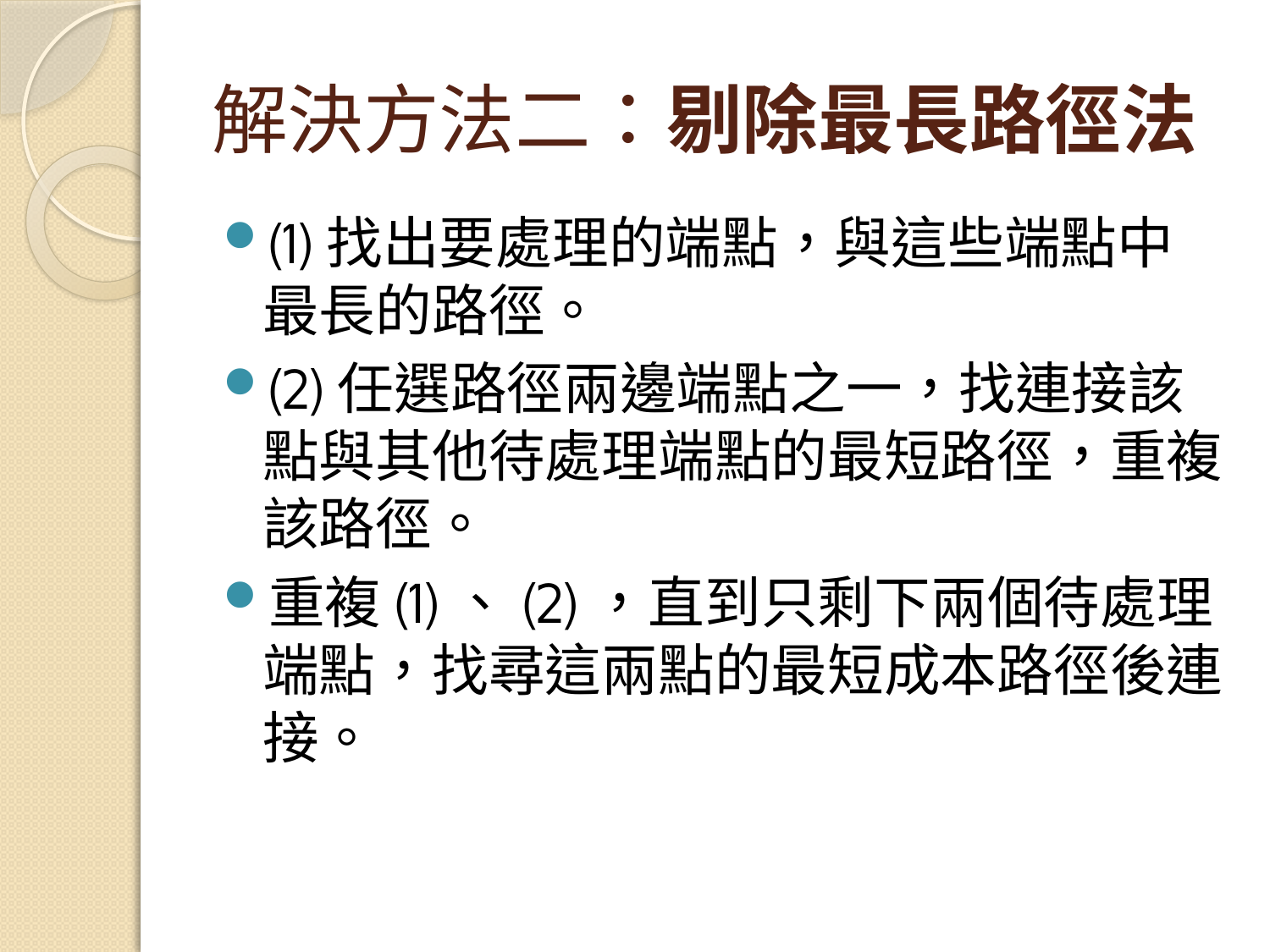

# 解決方法二：剔除最長路徑法
(1)找出要處理的端點，與這些端點中最長的路徑。
(2)任選路徑兩邊端點之一，找連接該點與其他待處理端點的最短路徑，重複該路徑。
重複(1)、(2)，直到只剩下兩個待處理端點，找尋這兩點的最短成本路徑後連接。